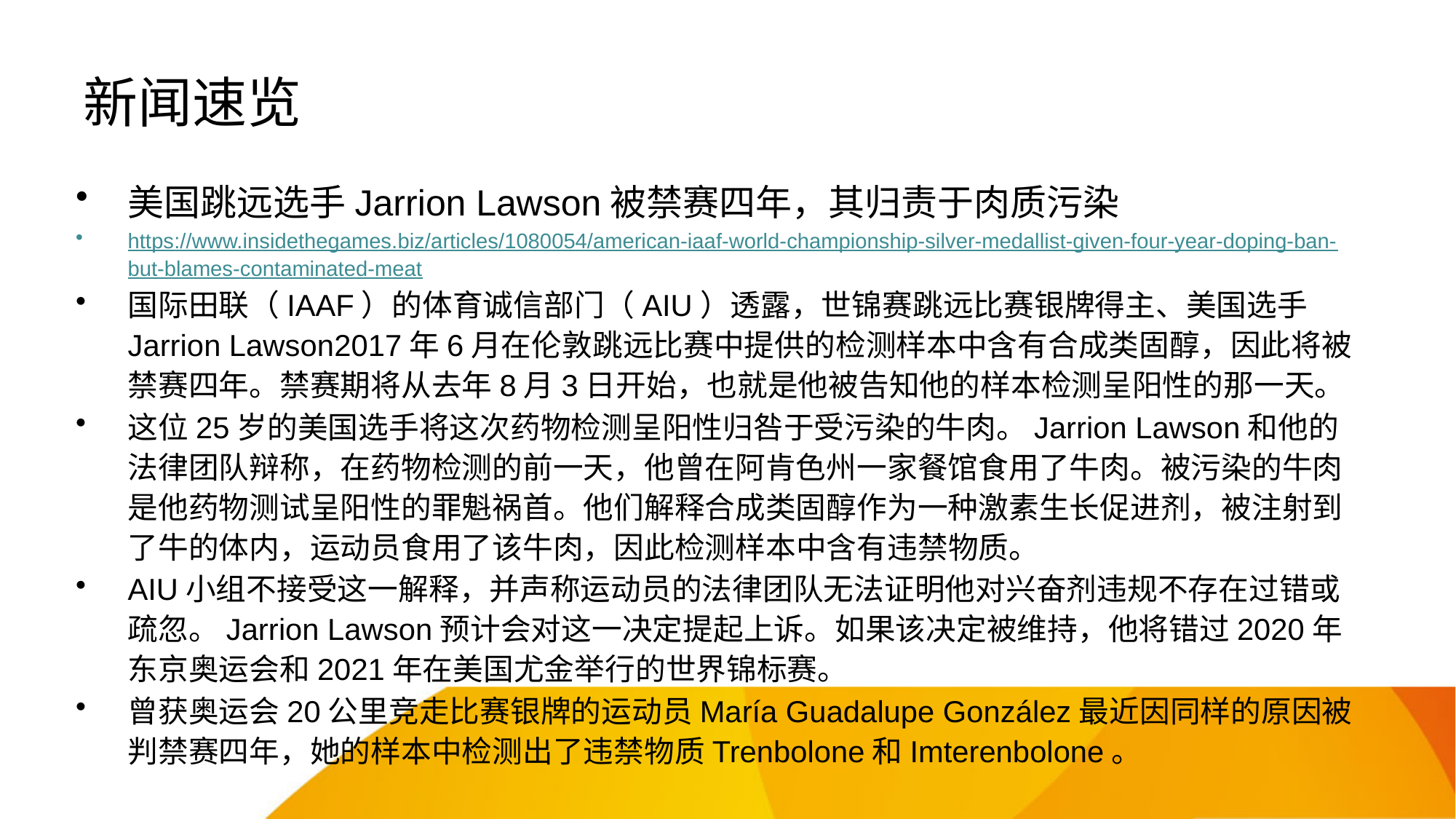

# 新闻速览
美国跳远选手Jarrion Lawson被禁赛四年，其归责于肉质污染
https://www.insidethegames.biz/articles/1080054/american-iaaf-world-championship-silver-medallist-given-four-year-doping-ban-but-blames-contaminated-meat
国际田联（IAAF）的体育诚信部门（AIU）透露，世锦赛跳远比赛银牌得主、美国选手Jarrion Lawson2017年6月在伦敦跳远比赛中提供的检测样本中含有合成类固醇，因此将被禁赛四年。禁赛期将从去年8月3日开始，也就是他被告知他的样本检测呈阳性的那一天。
这位25岁的美国选手将这次药物检测呈阳性归咎于受污染的牛肉。Jarrion Lawson和他的法律团队辩称，在药物检测的前一天，他曾在阿肯色州一家餐馆食用了牛肉。被污染的牛肉是他药物测试呈阳性的罪魁祸首。他们解释合成类固醇作为一种激素生长促进剂，被注射到了牛的体内，运动员食用了该牛肉，因此检测样本中含有违禁物质。
AIU小组不接受这一解释，并声称运动员的法律团队无法证明他对兴奋剂违规不存在过错或疏忽。Jarrion Lawson预计会对这一决定提起上诉。如果该决定被维持，他将错过2020年东京奥运会和2021年在美国尤金举行的世界锦标赛。
曾获奥运会20公里竞走比赛银牌的运动员María Guadalupe González最近因同样的原因被判禁赛四年，她的样本中检测出了违禁物质Trenbolone和Imterenbolone。